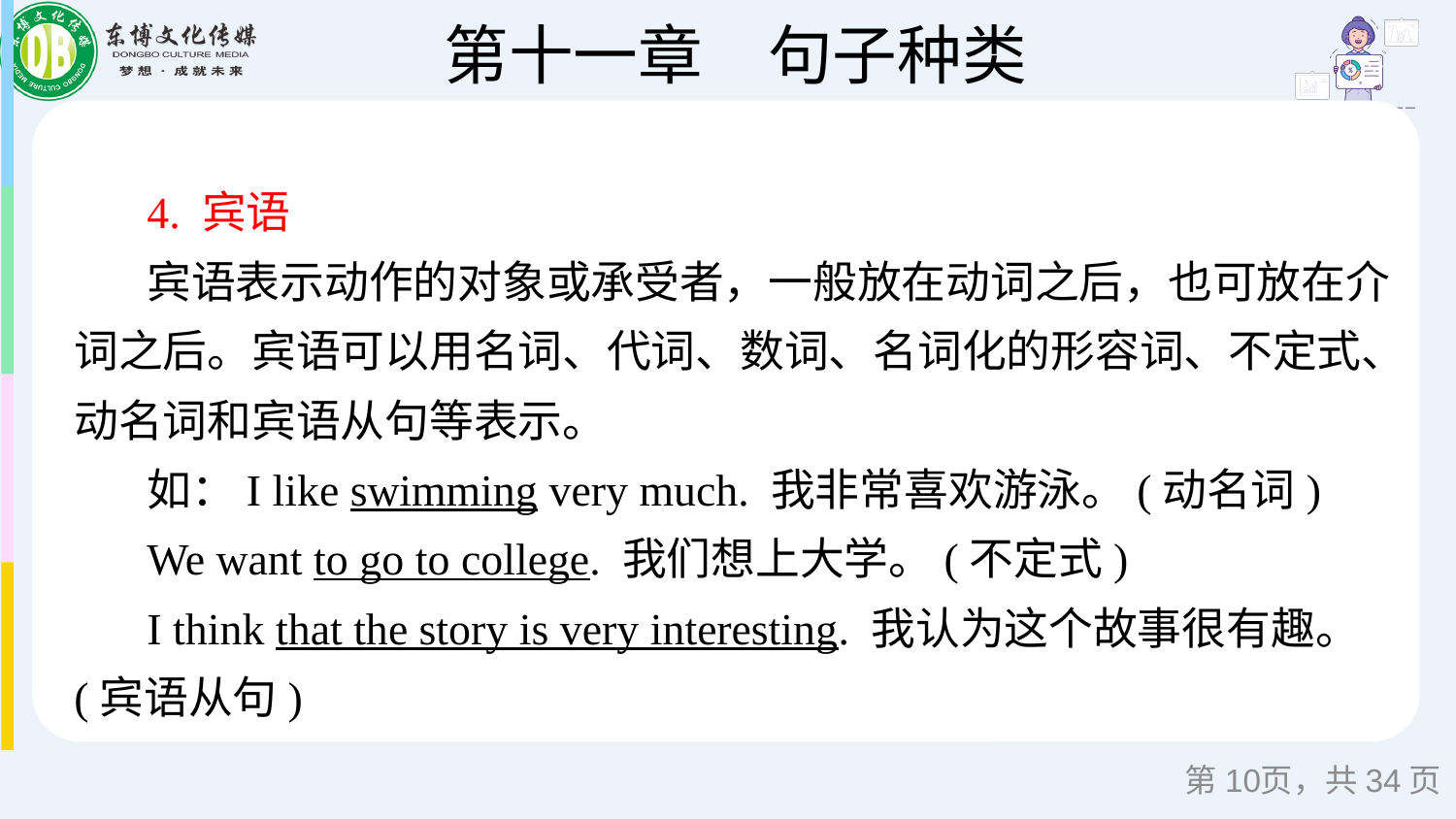

4. 宾语
宾语表示动作的对象或承受者，一般放在动词之后，也可放在介词之后。宾语可以用名词、代词、数词、名词化的形容词、不定式、动名词和宾语从句等表示。
如：I like swimming very much. 我非常喜欢游泳。(动名词)
We want to go to college. 我们想上大学。(不定式)
I think that the story is very interesting. 我认为这个故事很有趣。(宾语从句)
第10页，共34页